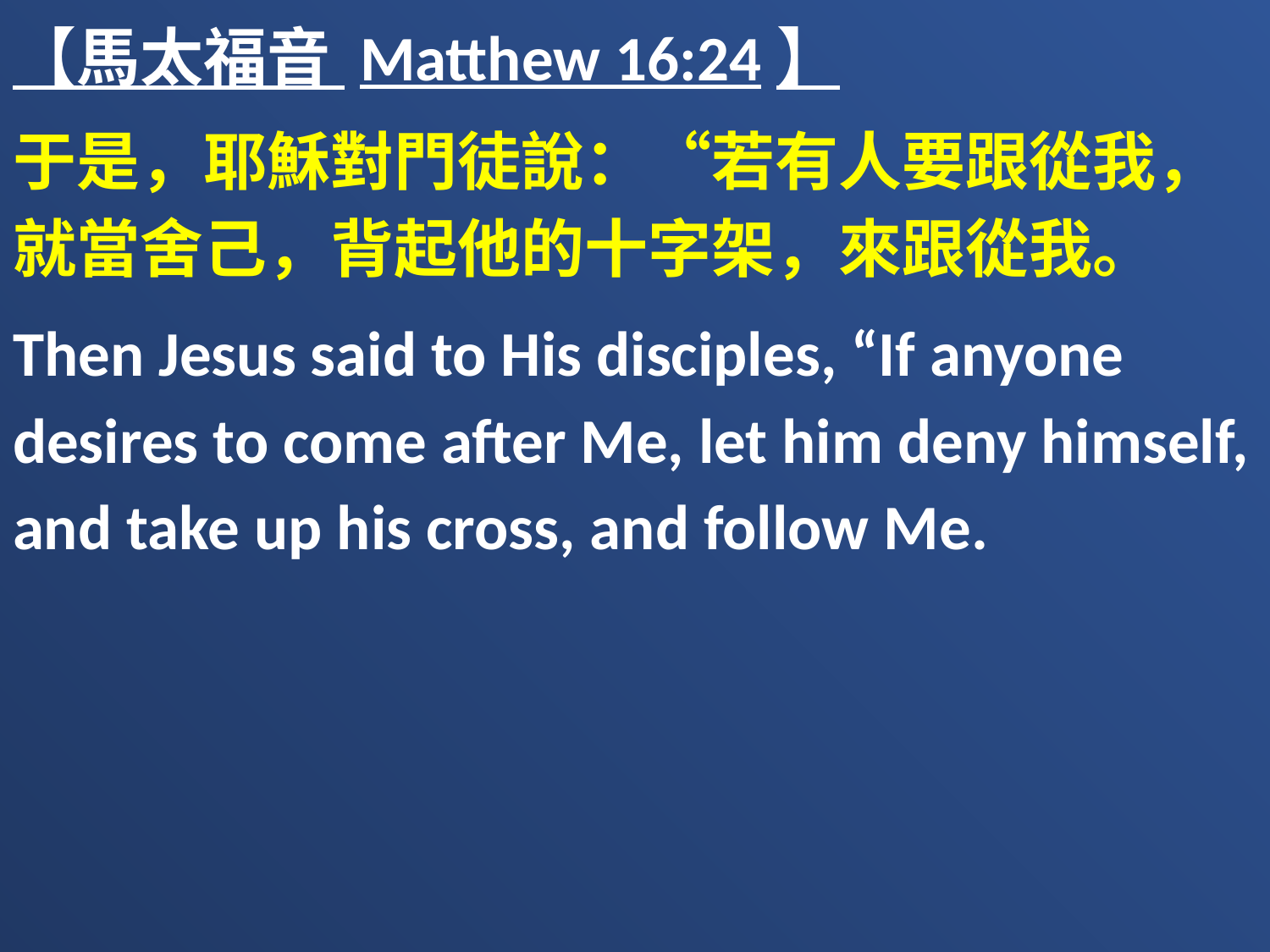

【馬太福音 Matthew 16:24】
于是，耶穌對門徒說：“若有人要跟從我，就當舍己，背起他的十字架，來跟從我。
Then Jesus said to His disciples, “If anyone desires to come after Me, let him deny himself, and take up his cross, and follow Me.